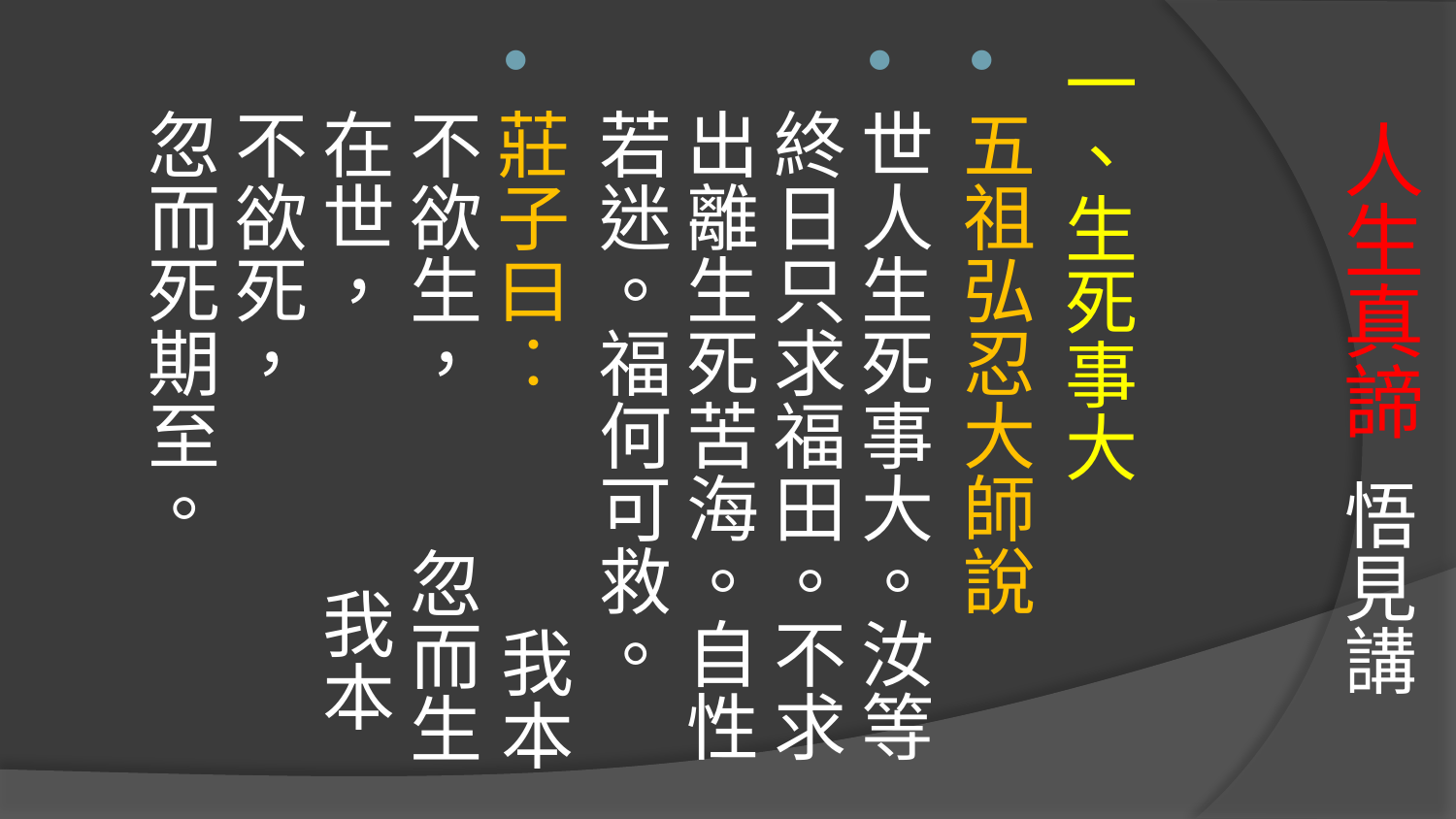

# 人生真諦  悟見講
一、生死事大
五祖弘忍大師說
世人生死事大。汝等終日只求福田。不求出離生死苦海。自性若迷。福何可救。
莊子曰︰              我本不欲生，         忽而生在世，                我本不欲死，                   忽而死期至。